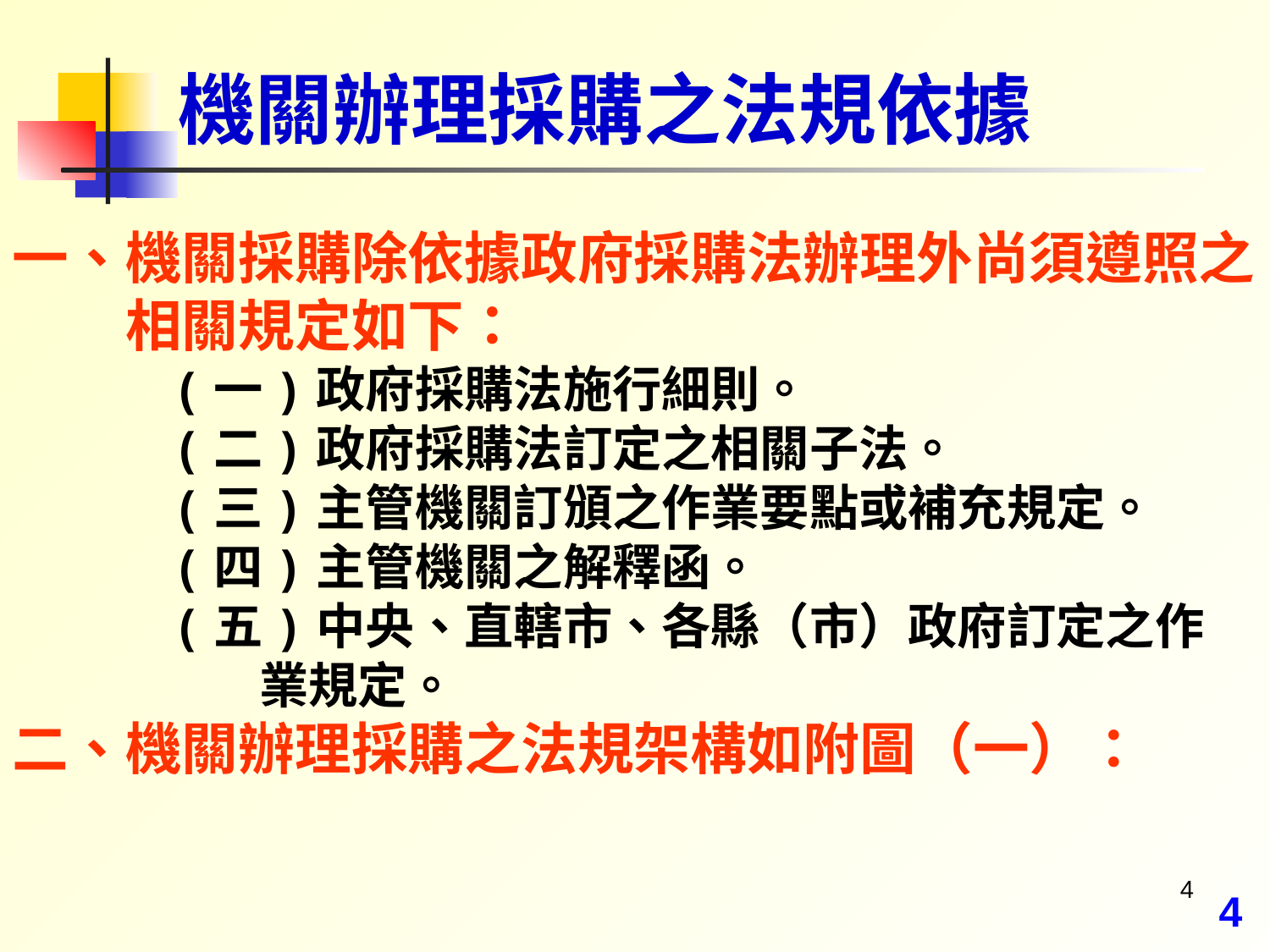

4
機關辦理採購之法規依據
一、機關採購除依據政府採購法辦理外尚須遵照之
　　相關規定如下：
　　　(一)政府採購法施行細則。
　　　(二)政府採購法訂定之相關子法。
　　　(三)主管機關訂頒之作業要點或補充規定。
　　　(四)主管機關之解釋函。
　　　(五)中央、直轄市、各縣（市）政府訂定之作
　　　　　業規定。
二、機關辦理採購之法規架構如附圖（一）：
4